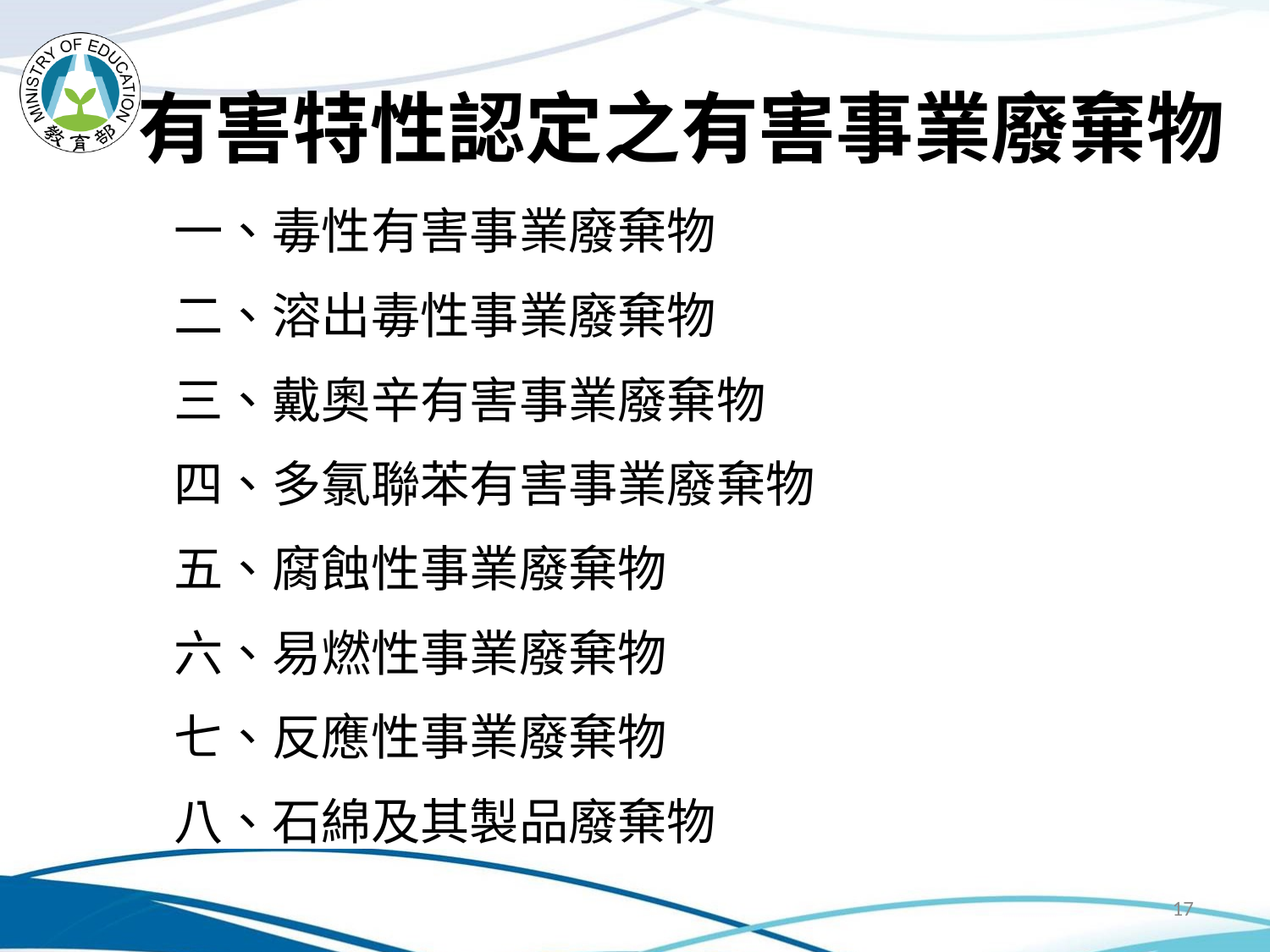

有害特性認定之有害事業廢棄物
一、毒性有害事業廢棄物
二、溶出毒性事業廢棄物
三、戴奧辛有害事業廢棄物
四、多氯聯苯有害事業廢棄物
五、腐蝕性事業廢棄物
六、易燃性事業廢棄物
七、反應性事業廢棄物
八、石綿及其製品廢棄物
17